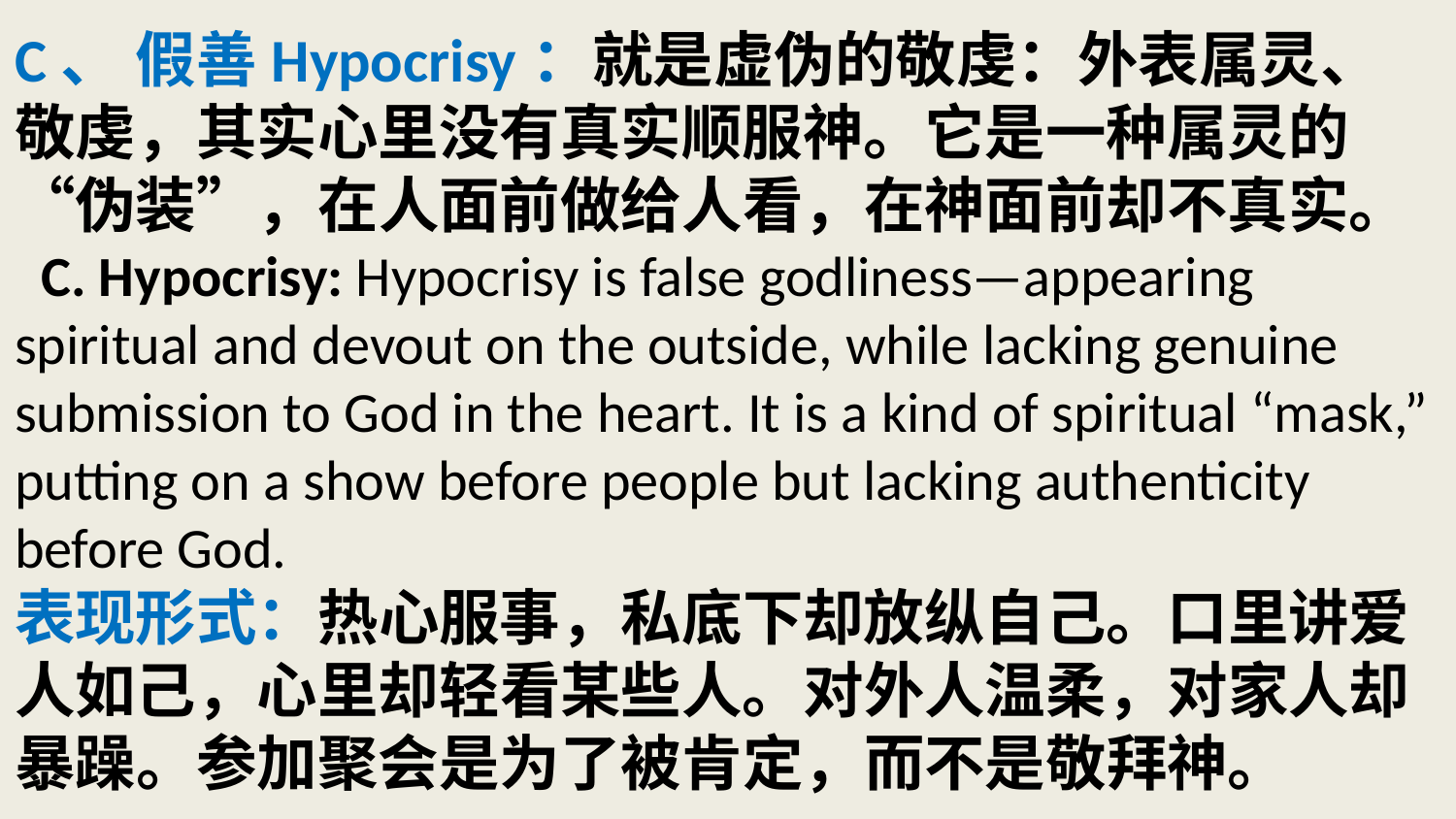

# C、 假善Hypocrisy：就是虚伪的敬虔：外表属灵、敬虔，其实心里没有真实顺服神。它是一种属灵的“伪装”，在人面前做给人看，在神面前却不真实。 C. Hypocrisy: Hypocrisy is false godliness—appearing spiritual and devout on the outside, while lacking genuine submission to God in the heart. It is a kind of spiritual “mask,” putting on a show before people but lacking authenticity before God. 表现形式：热心服事，私底下却放纵自己。口里讲爱人如己，心里却轻看某些人。对外人温柔，对家人却暴躁。参加聚会是为了被肯定，而不是敬拜神。